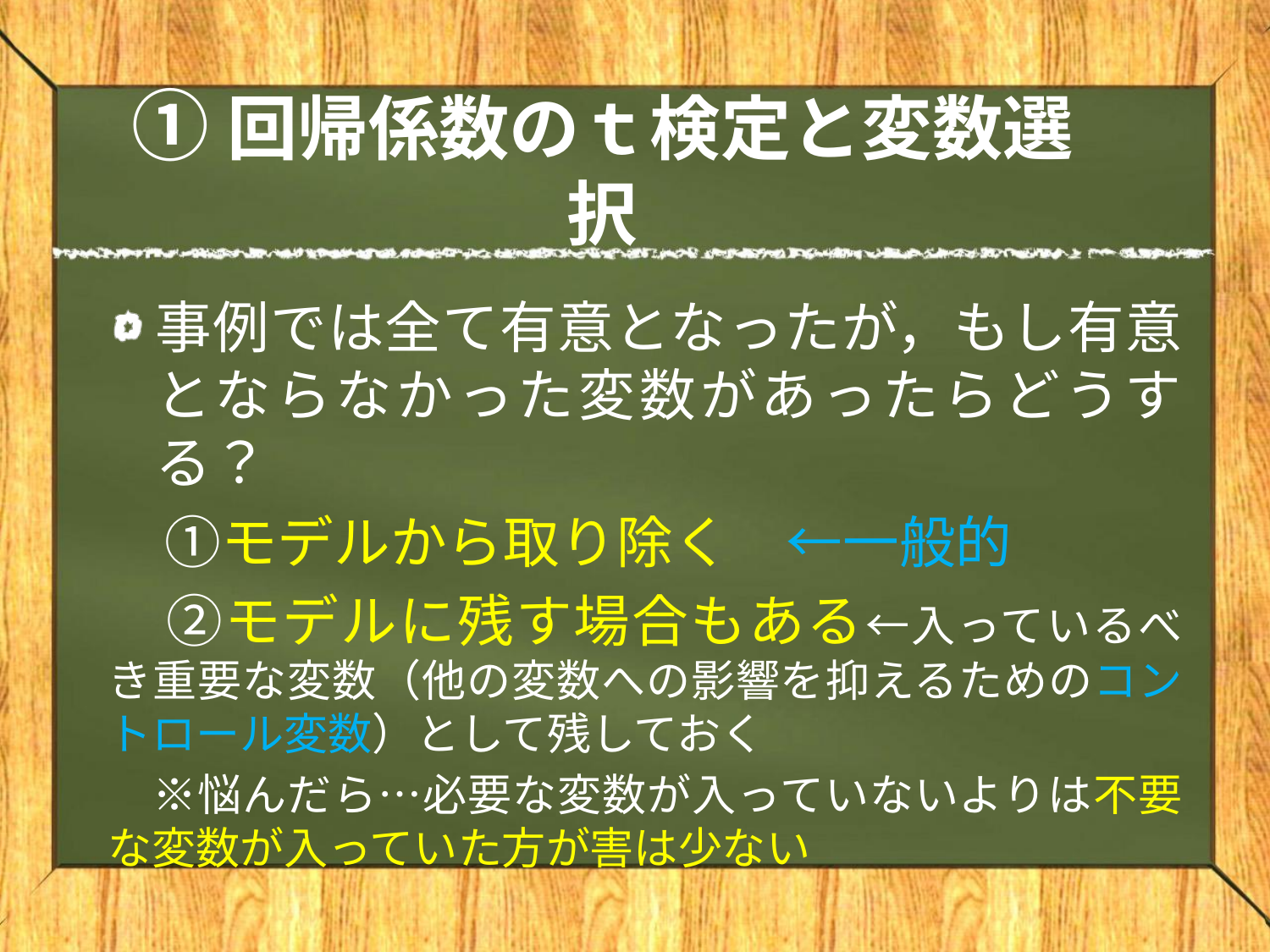

# ①回帰係数のｔ検定と変数選択
事例では全て有意となったが，もし有意とならなかった変数があったらどうする？
　①モデルから取り除く　←一般的
　②モデルに残す場合もある←入っているべき重要な変数（他の変数への影響を抑えるためのコントロール変数）として残しておく
　※悩んだら…必要な変数が入っていないよりは不要な変数が入っていた方が害は少ない